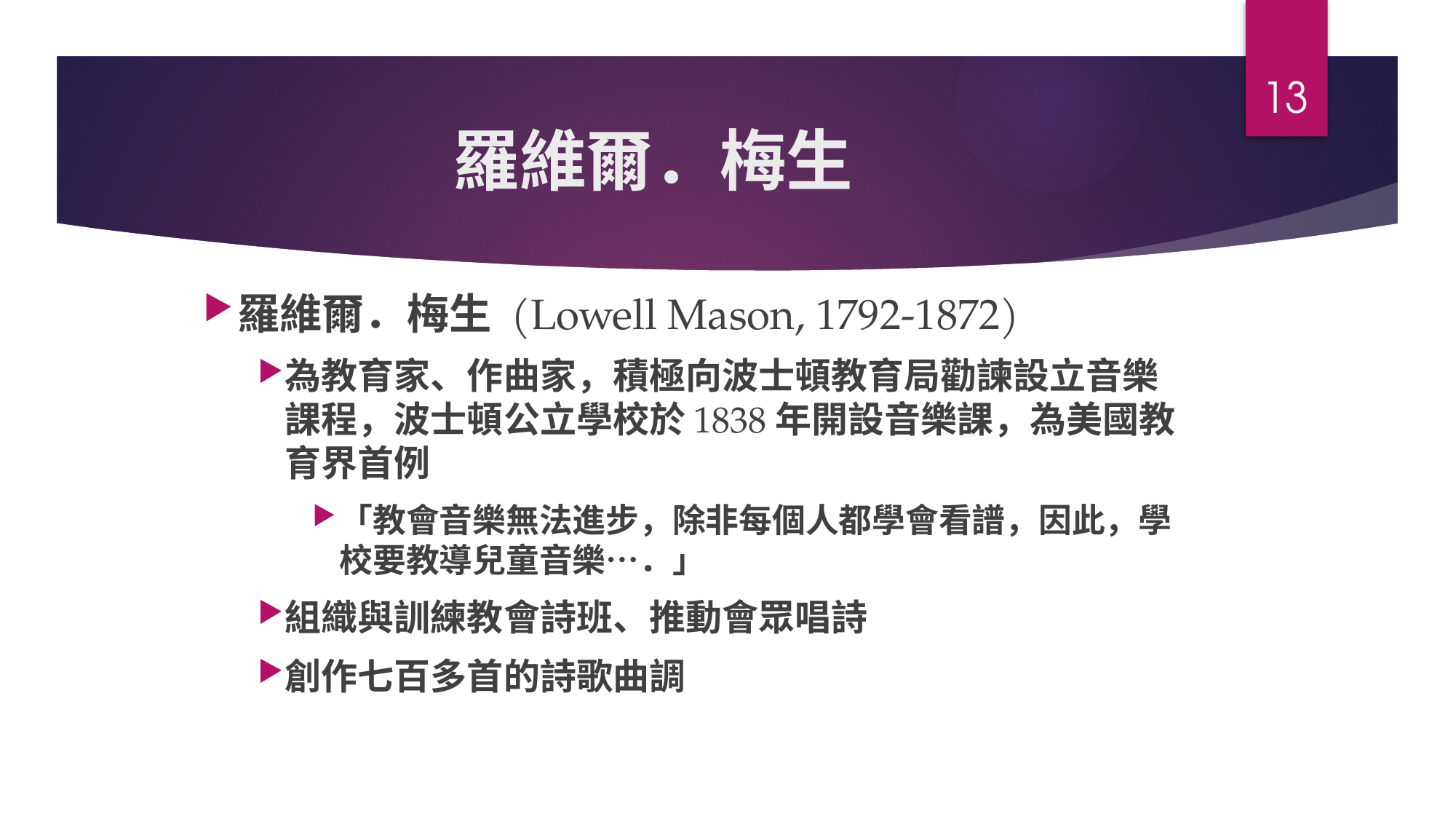

13
# 羅維爾．梅生
羅維爾．梅生 (Lowell Mason, 1792-1872)
為教育家、作曲家，積極向波士頓教育局勸諫設立音樂課程，波士頓公立學校於1838年開設音樂課，為美國教育界首例
「教會音樂無法進步，除非每個人都學會看譜，因此，學校要教導兒童音樂…．」
組織與訓練教會詩班、推動會眾唱詩
創作七百多首的詩歌曲調